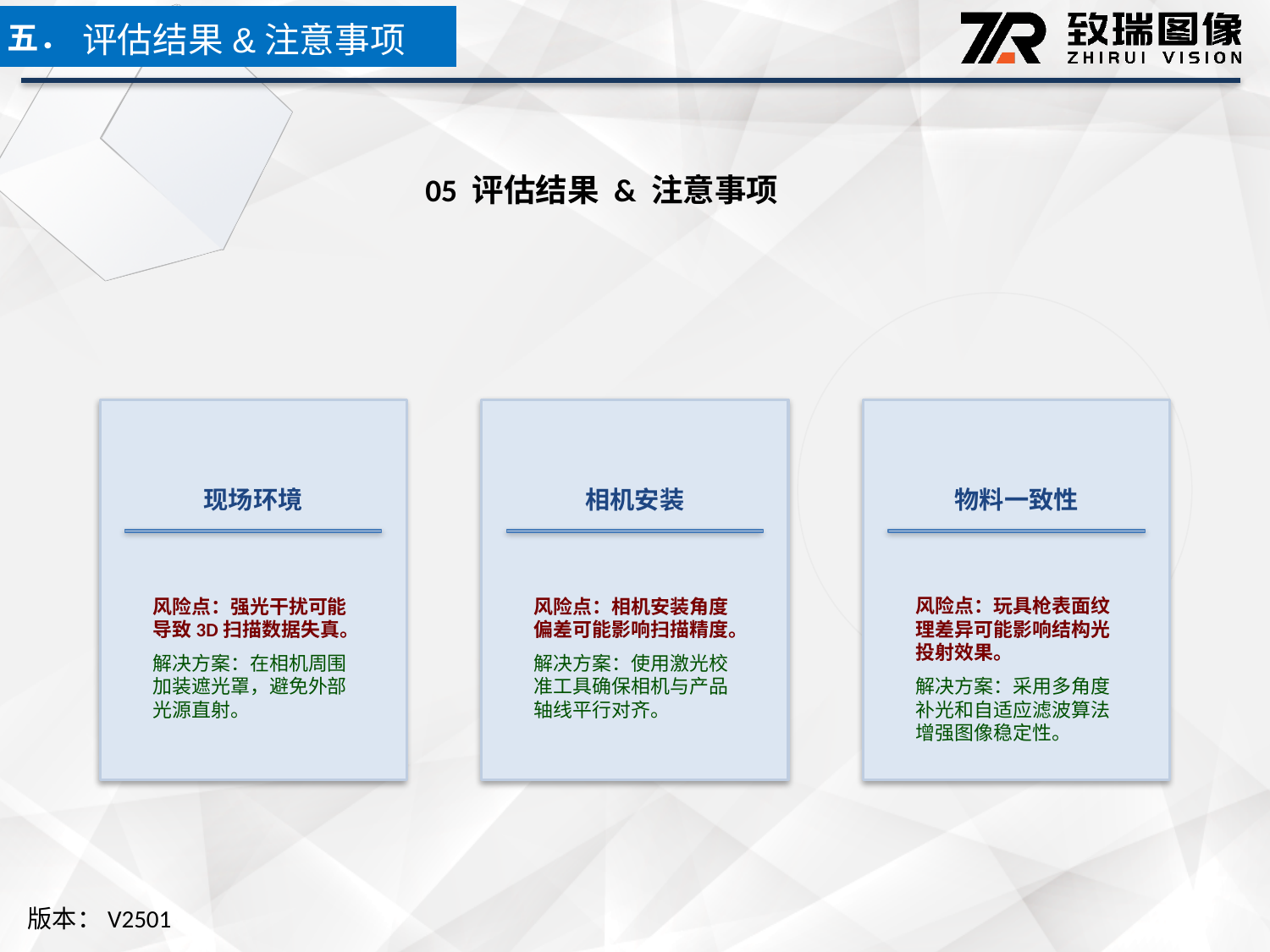

五．
评估结果&注意事项

05 评估结果 & 注意事项

现场环境

相机安装

物料一致性

风险点：强光干扰可能导致3D扫描数据失真。
解决方案：在相机周围加装遮光罩，避免外部光源直射。

风险点：相机安装角度偏差可能影响扫描精度。
解决方案：使用激光校准工具确保相机与产品轴线平行对齐。

风险点：玩具枪表面纹理差异可能影响结构光投射效果。
解决方案：采用多角度补光和自适应滤波算法增强图像稳定性。